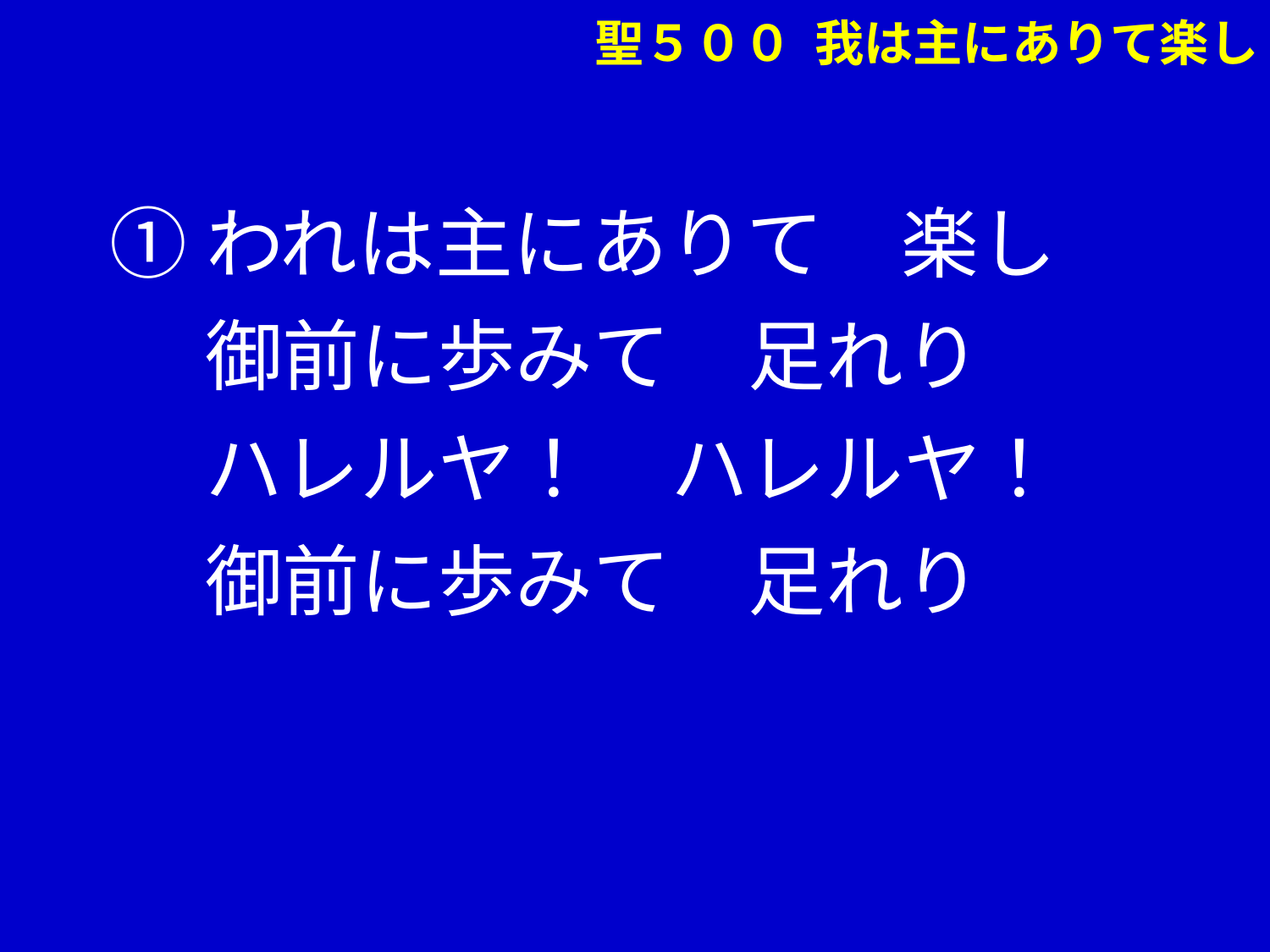

聖５００  我は主にありて楽し

①われは主にありて　楽し
　 御前に歩みて　足れり
　 ハレルヤ！　ハレルヤ！
　 御前に歩みて　足れり